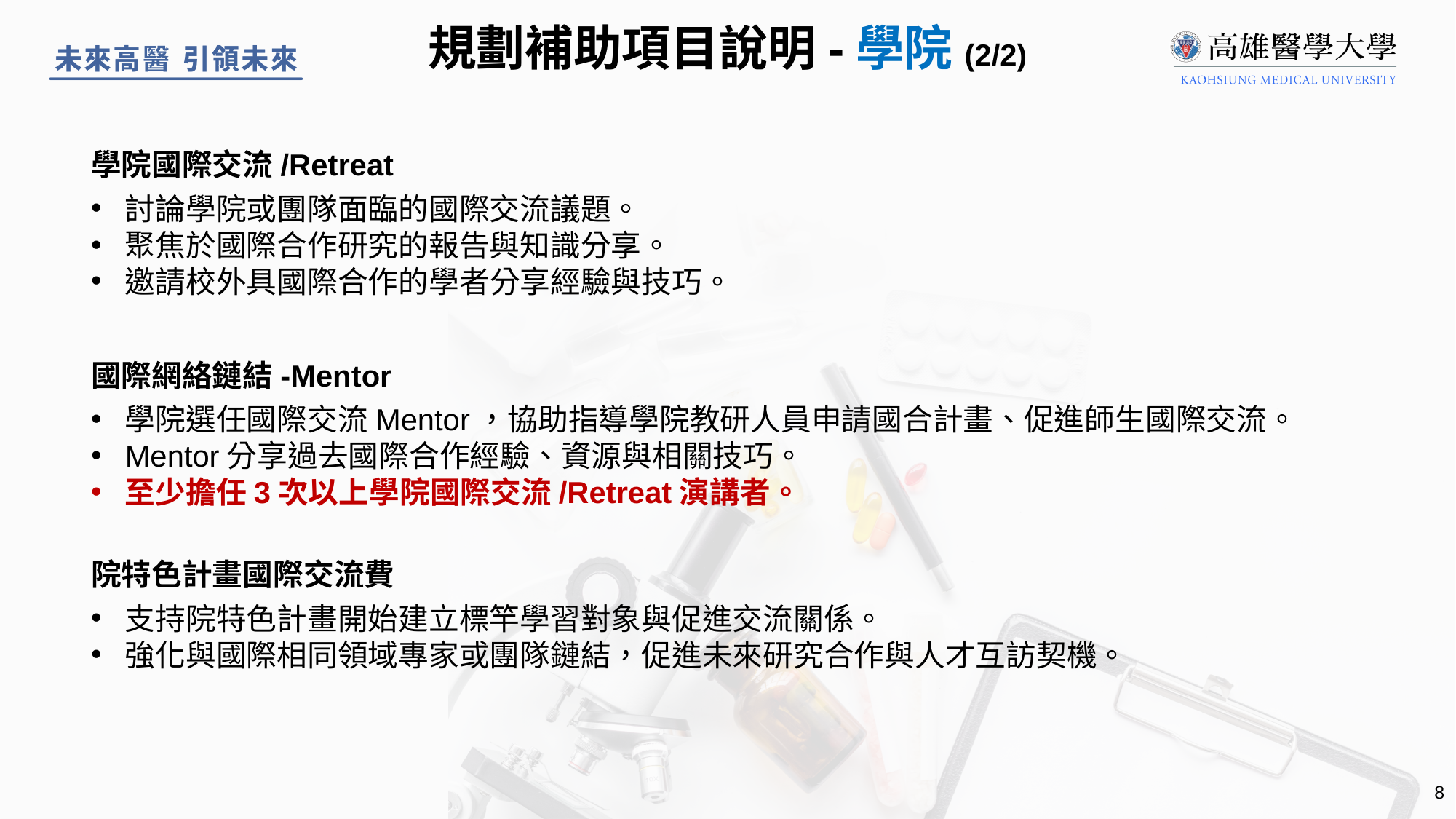

規劃補助項目說明-學院(2/2)
學院國際交流/Retreat
討論學院或團隊面臨的國際交流議題。
聚焦於國際合作研究的報告與知識分享。
邀請校外具國際合作的學者分享經驗與技巧。
國際網絡鏈結-Mentor
學院選任國際交流Mentor，協助指導學院教研人員申請國合計畫、促進師生國際交流。
Mentor分享過去國際合作經驗、資源與相關技巧。
至少擔任3次以上學院國際交流/Retreat演講者。
院特色計畫國際交流費
支持院特色計畫開始建立標竿學習對象與促進交流關係。
強化與國際相同領域專家或團隊鏈結，促進未來研究合作與人才互訪契機。
8